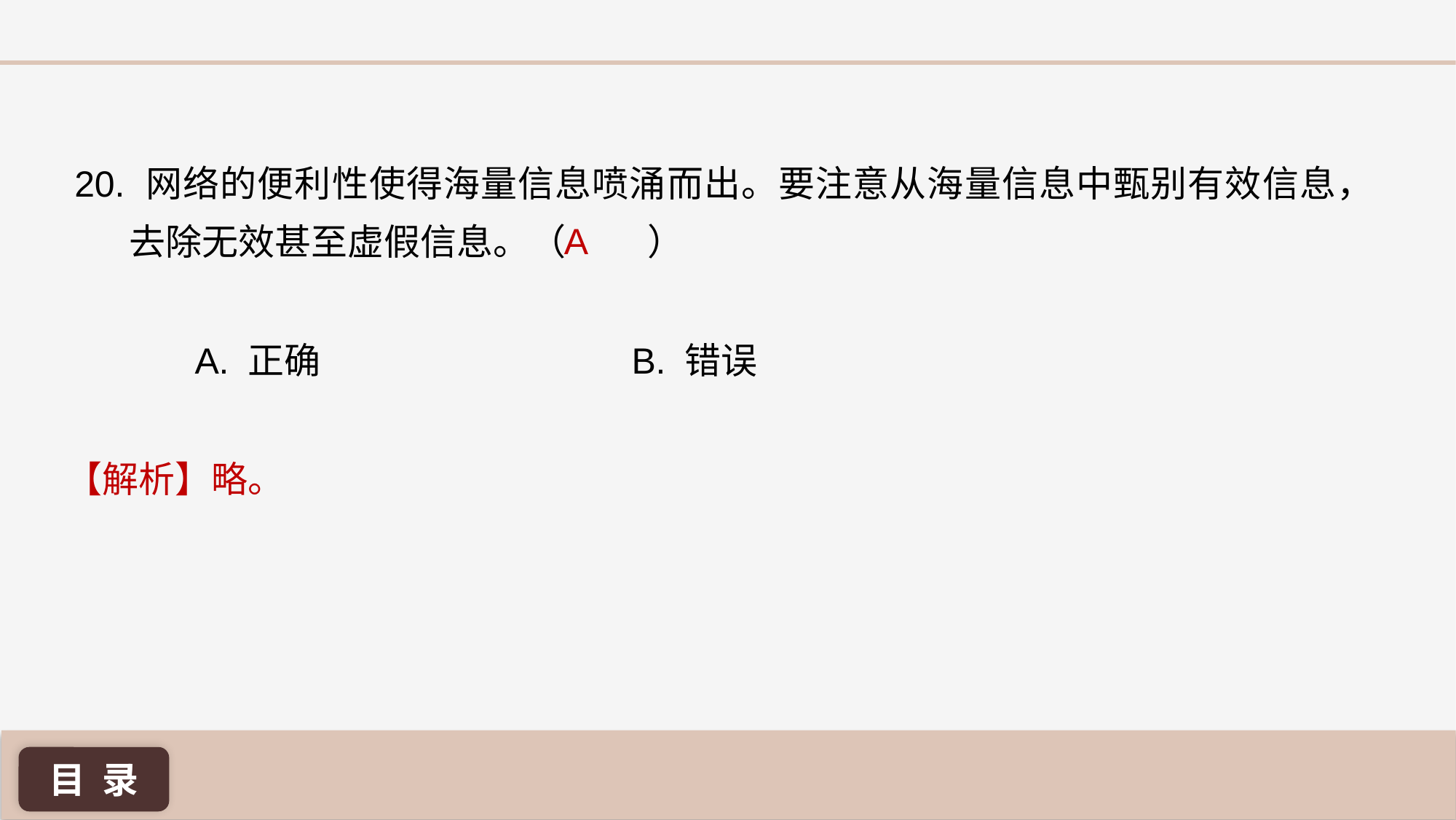

20. 网络的便利性使得海量信息喷涌而出。要注意从海量信息中甄别有效信息，去除无效甚至虚假信息。（          ）
A
A. 正确 			B. 错误
【解析】略。